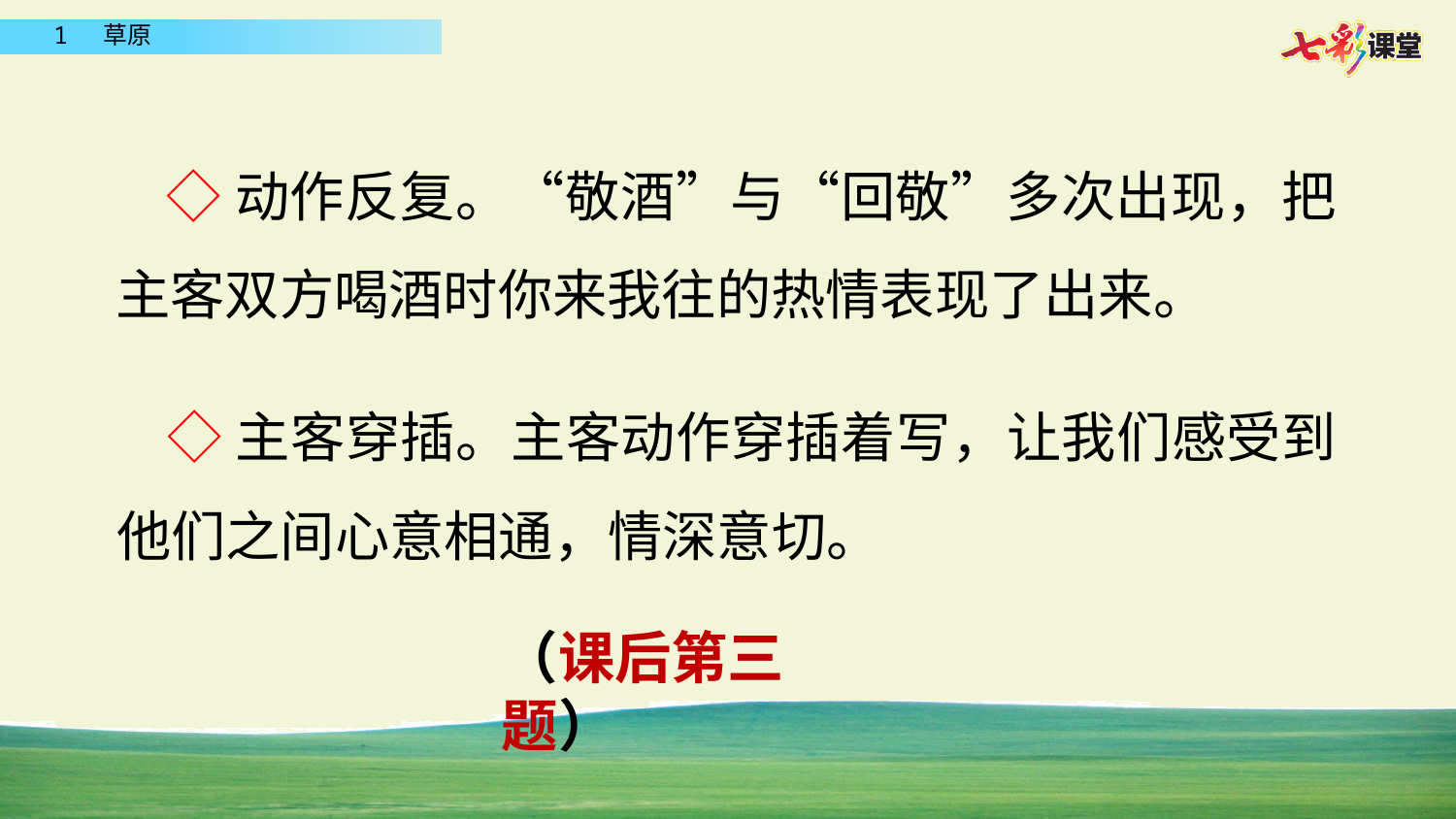

◇动作反复。“敬酒”与“回敬”多次出现，把主客双方喝酒时你来我往的热情表现了出来。
    ◇主客穿插。主客动作穿插着写，让我们感受到他们之间心意相通，情深意切。
（课后第三题）